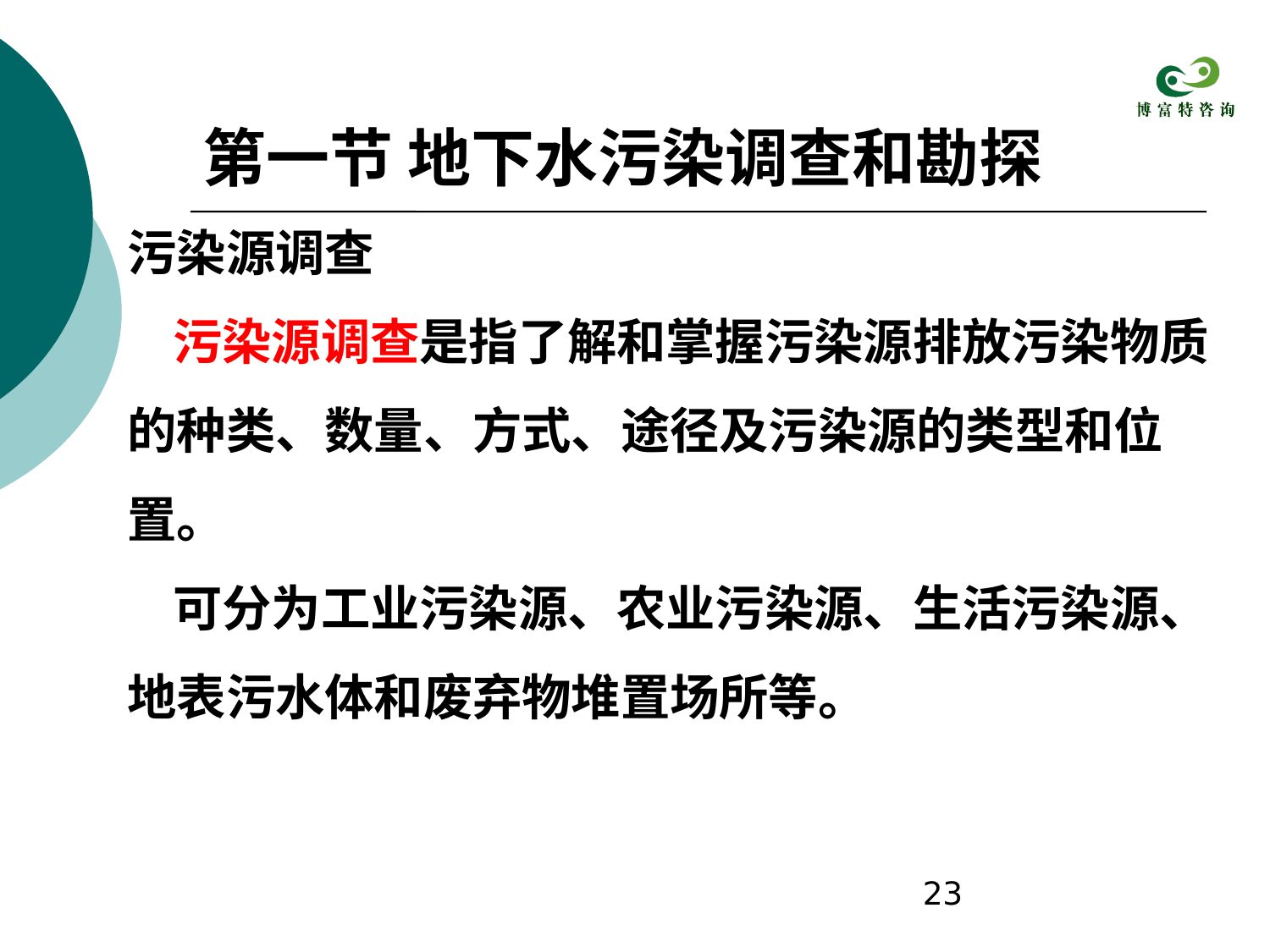

第一节 地下水污染调查和勘探
污染源调查
   污染源调查是指了解和掌握污染源排放污染物质的种类、数量、方式、途径及污染源的类型和位置。
   可分为工业污染源、农业污染源、生活污染源、地表污水体和废弃物堆置场所等。

23